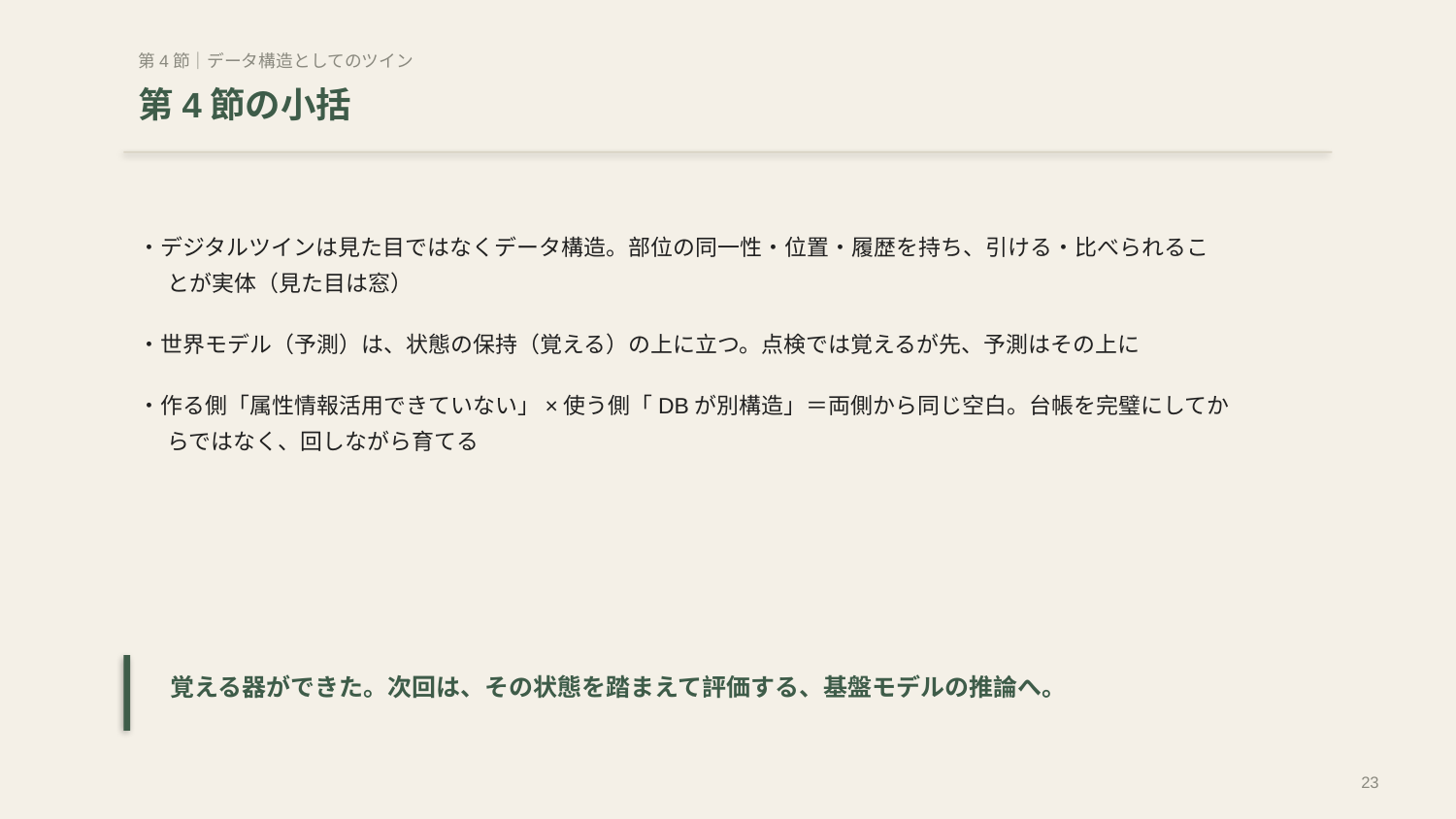

第4節｜データ構造としてのツイン
第4節の小括

・デジタルツインは見た目ではなくデータ構造。部位の同一性・位置・履歴を持ち、引ける・比べられることが実体（見た目は窓）
・世界モデル（予測）は、状態の保持（覚える）の上に立つ。点検では覚えるが先、予測はその上に
・作る側「属性情報活用できていない」×使う側「DBが別構造」＝両側から同じ空白。台帳を完璧にしてからではなく、回しながら育てる

覚える器ができた。次回は、その状態を踏まえて評価する、基盤モデルの推論へ。
23